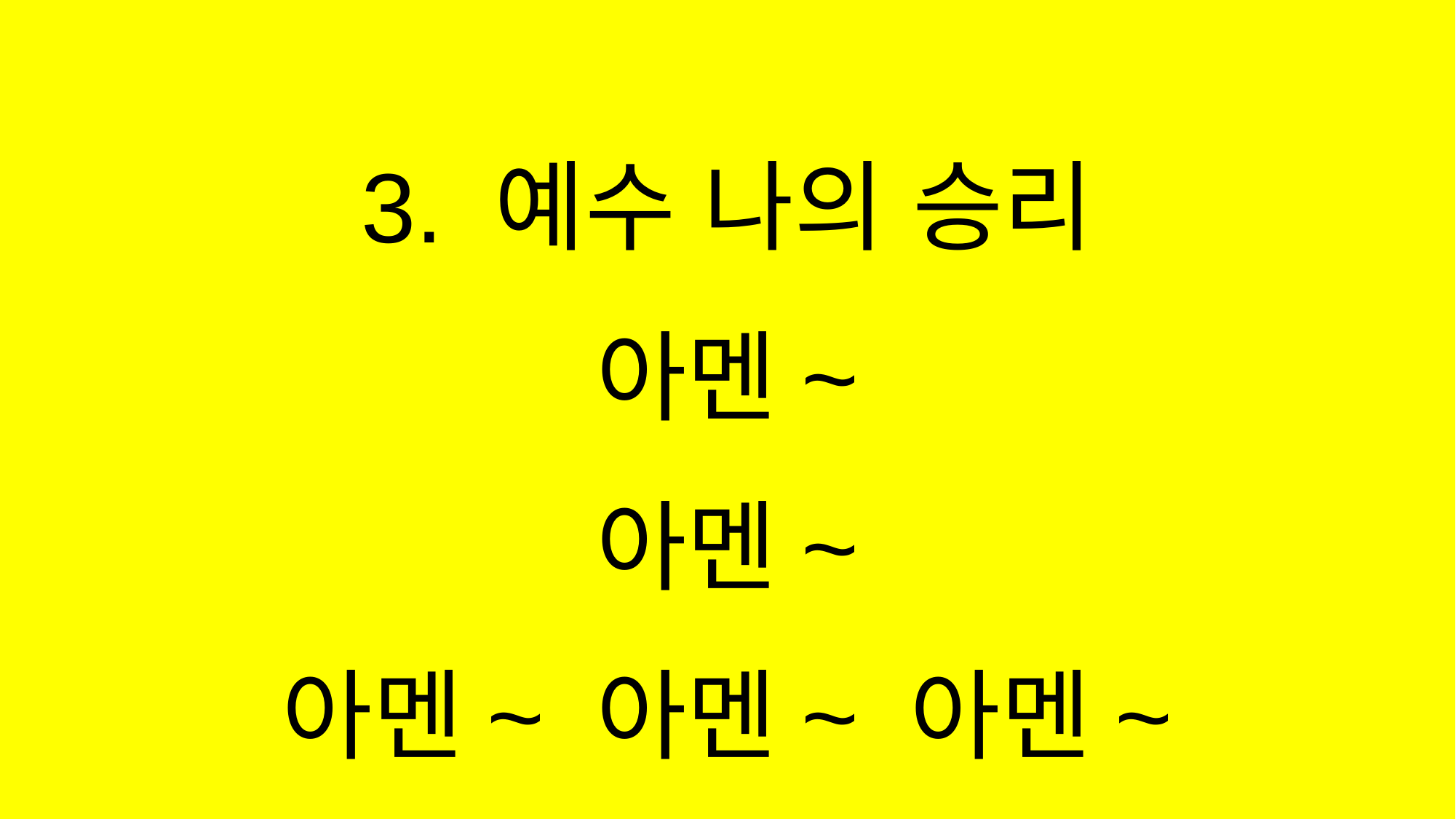

#
3. 예수 나의 승리

아멘~

아멘~

아멘~ 아멘~ 아멘~